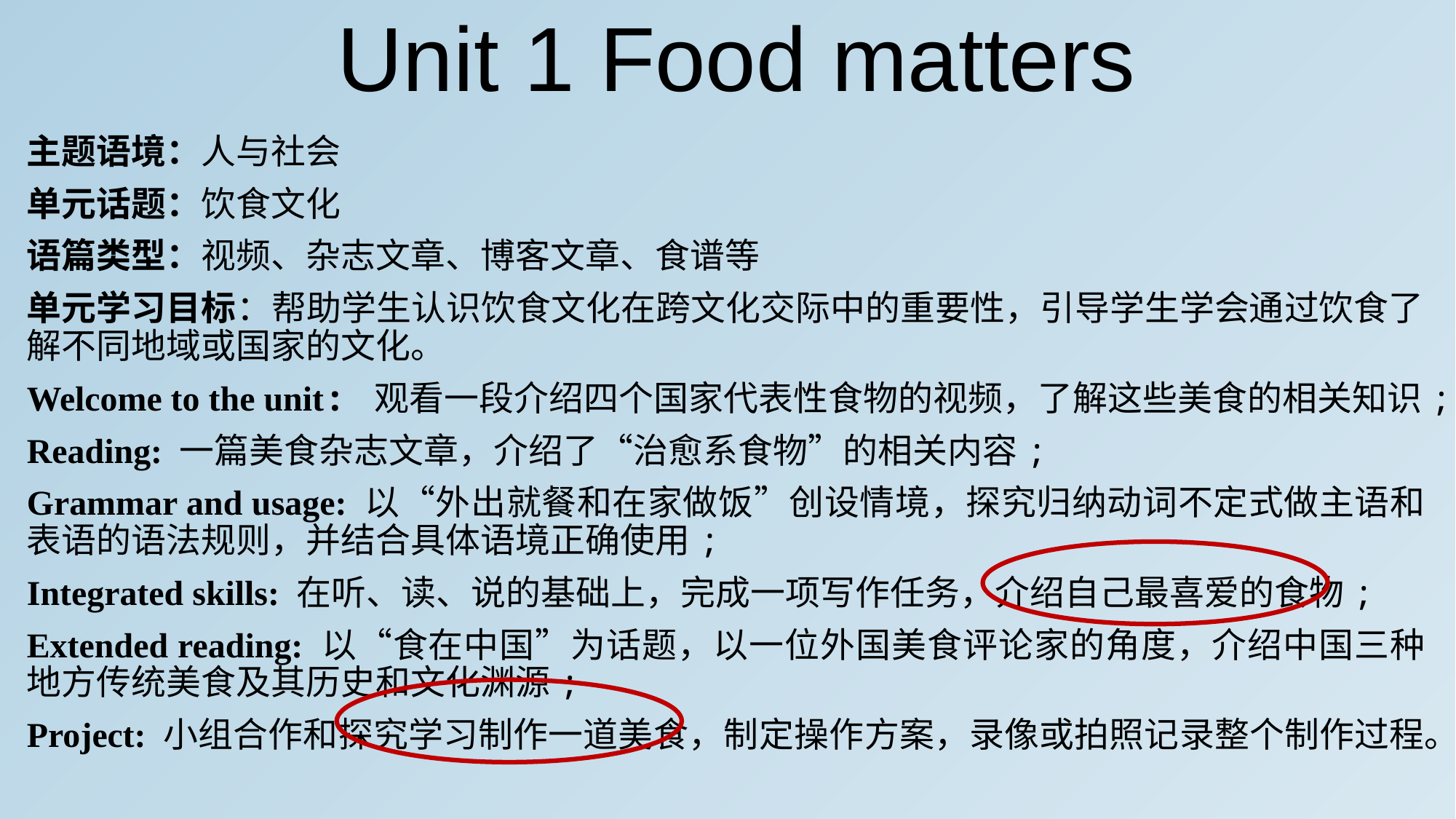

# Unit 1 Food matters
主题语境：人与社会
单元话题：饮食文化
语篇类型：视频、杂志文章、博客文章、食谱等
单元学习目标：帮助学生认识饮食文化在跨文化交际中的重要性，引导学生学会通过饮食了解不同地域或国家的文化。
Welcome to the unit: 观看一段介绍四个国家代表性食物的视频，了解这些美食的相关知识;
Reading: 一篇美食杂志文章，介绍了“治愈系食物”的相关内容;
Grammar and usage: 以“外出就餐和在家做饭”创设情境，探究归纳动词不定式做主语和表语的语法规则，并结合具体语境正确使用;
Integrated skills: 在听、读、说的基础上，完成一项写作任务，介绍自己最喜爱的食物;
Extended reading: 以“食在中国”为话题，以一位外国美食评论家的角度，介绍中国三种地方传统美食及其历史和文化渊源;
Project: 小组合作和探究学习制作一道美食，制定操作方案，录像或拍照记录整个制作过程。